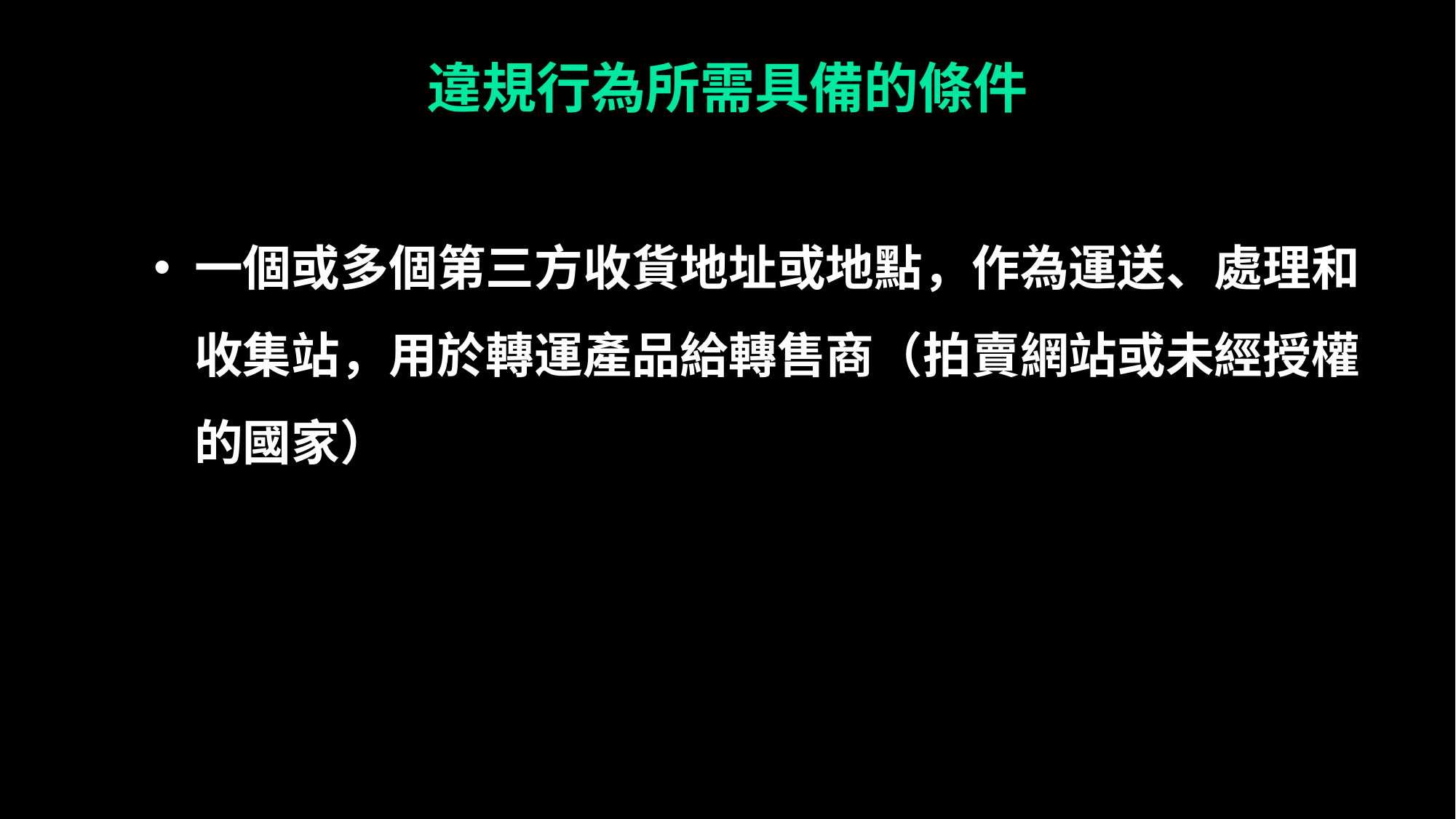

違規行為所需具備的條件
一個或多個第三方收貨地址或地點，作為運送、處理和收集站，用於轉運產品給轉售商（拍賣網站或未經授權的國家）